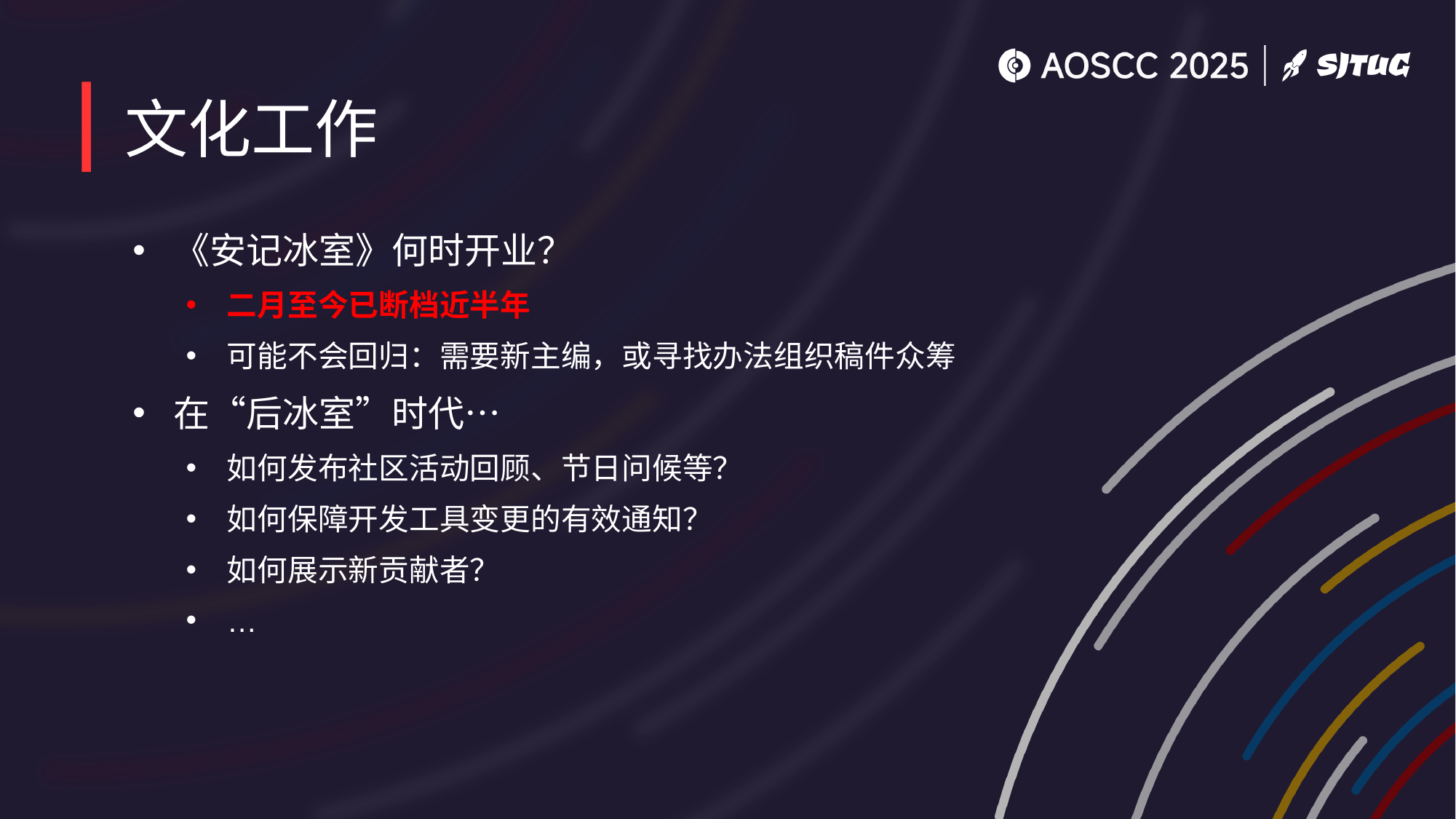

# 文化工作
《安记冰室》何时开业？
二月至今已断档近半年
可能不会回归：需要新主编，或寻找办法组织稿件众筹
在“后冰室”时代…
如何发布社区活动回顾、节日问候等？
如何保障开发工具变更的有效通知？
如何展示新贡献者？
…